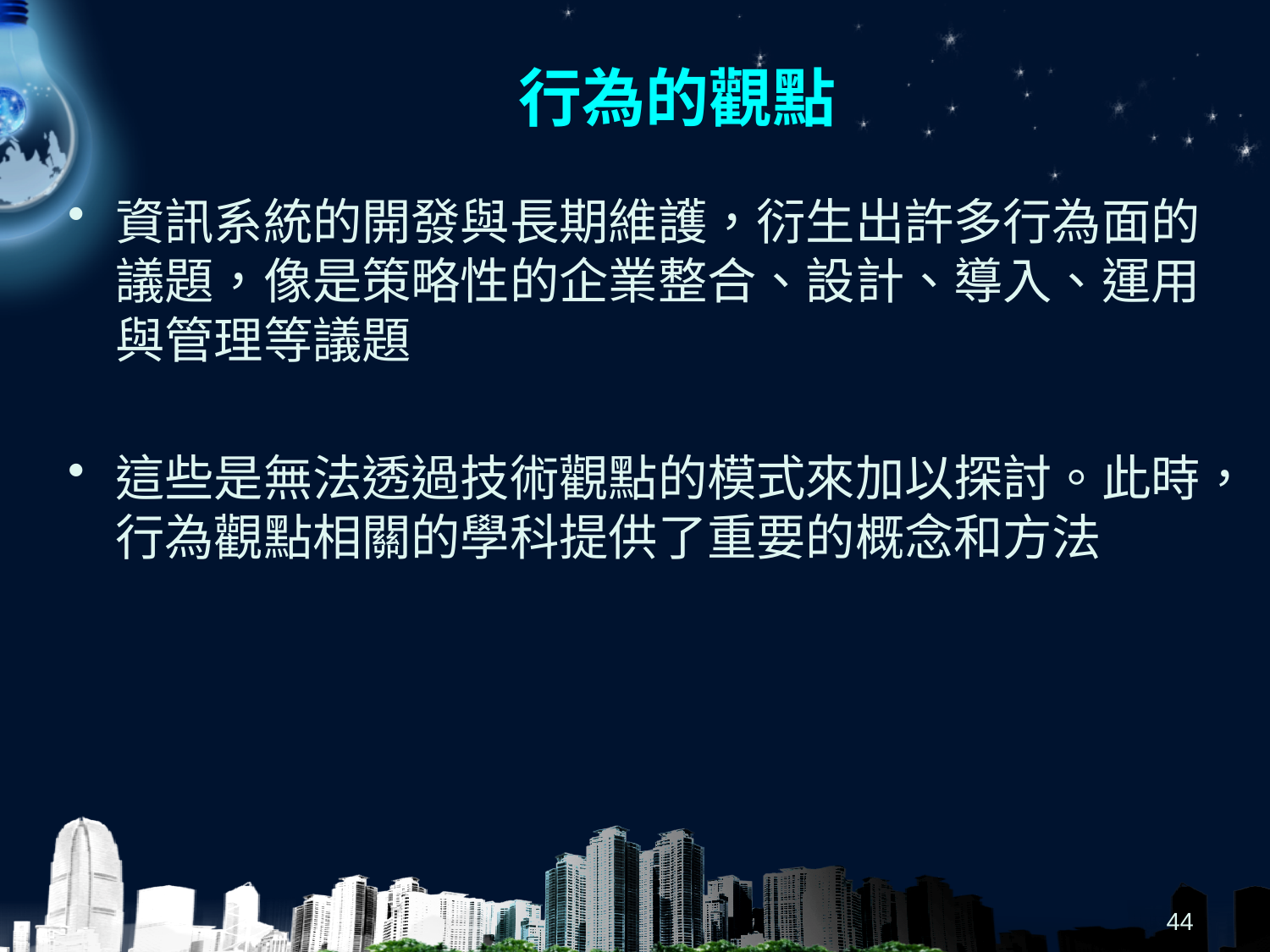

# 行為的觀點
資訊系統的開發與長期維護，衍生出許多行為面的議題，像是策略性的企業整合、設計、導入、運用與管理等議題

這些是無法透過技術觀點的模式來加以探討。此時，行為觀點相關的學科提供了重要的概念和方法
44